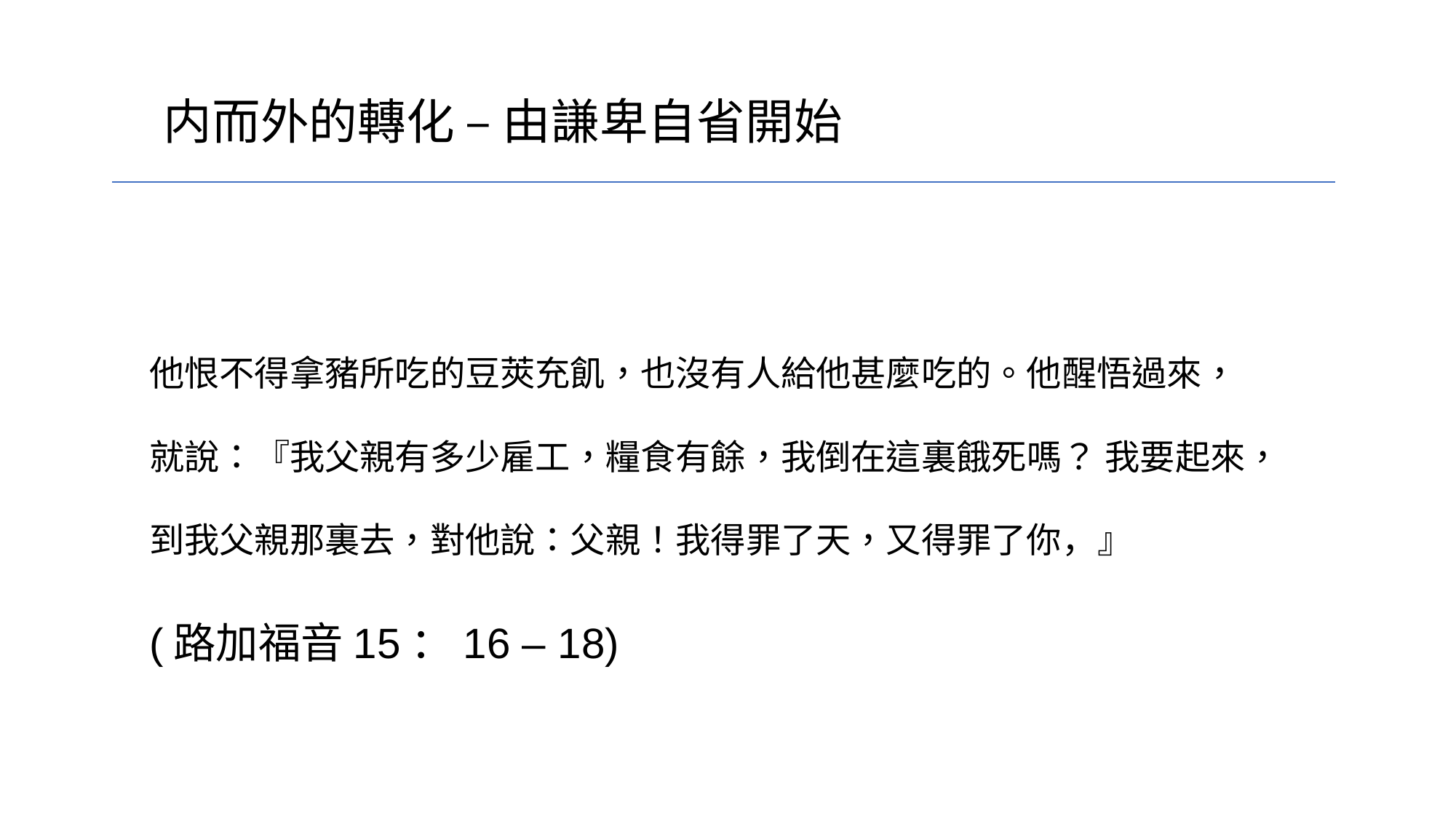

内而外的轉化 – 由謙卑自省開始
# 他恨不得拿豬所吃的豆莢充飢，也沒有人給他甚麼吃的。他醒悟過來，就說：『我父親有多少雇工，糧食有餘，我倒在這裏餓死嗎？ 我要起來，到我父親那裏去，對他說：父親！我得罪了天，又得罪了你，』 (路加福音15：16 – 18)